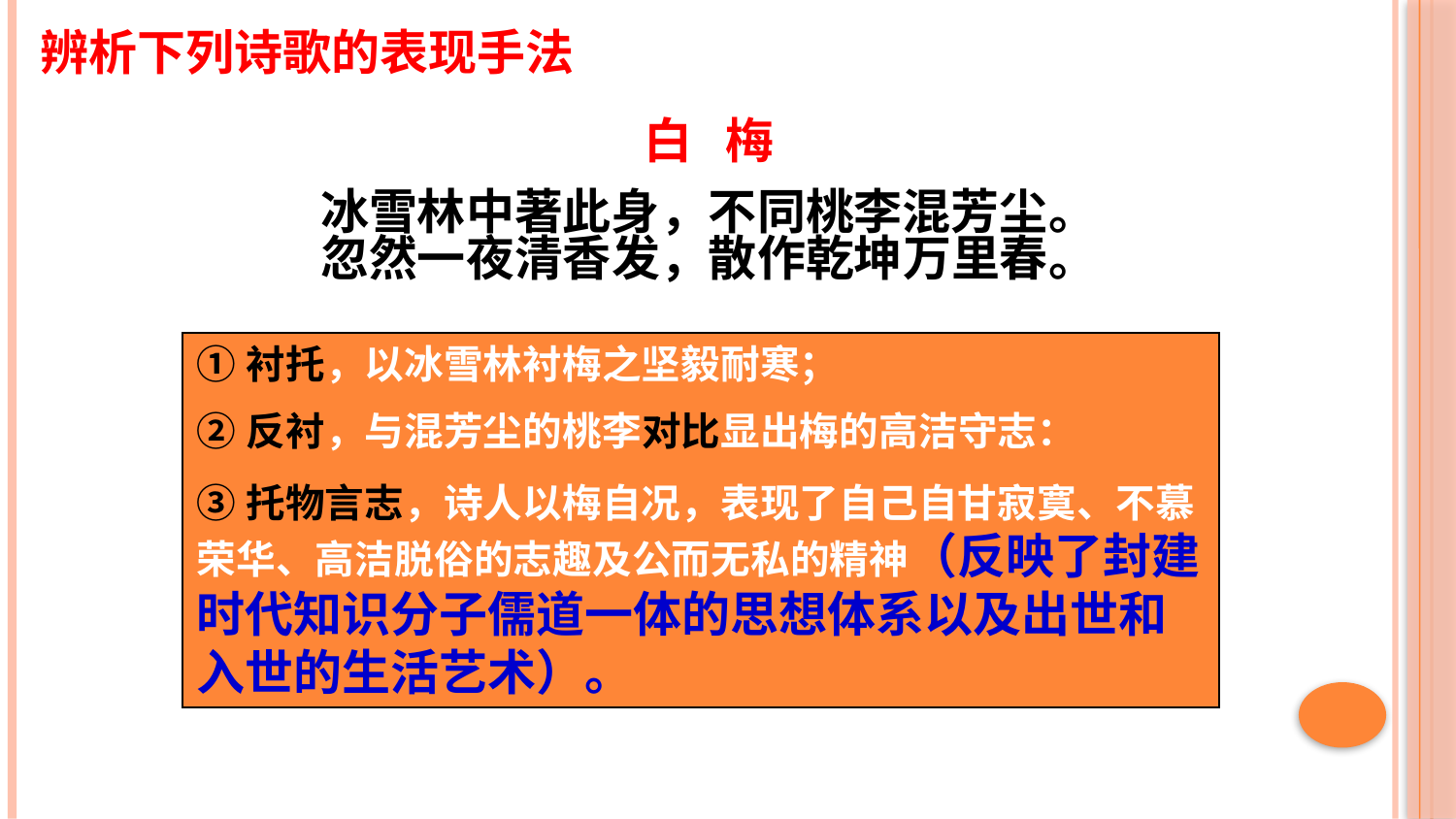

辨析下列诗歌的表现手法
白   梅
冰雪林中著此身，不同桃李混芳尘。忽然一夜清香发，散作乾坤万里春。
①衬托，以冰雪林衬梅之坚毅耐寒；
②反衬，与混芳尘的桃李对比显出梅的高洁守志：
③托物言志，诗人以梅自况，表现了自己自甘寂寞、不慕荣华、高洁脱俗的志趣及公而无私的精神（反映了封建时代知识分子儒道一体的思想体系以及出世和入世的生活艺术）。